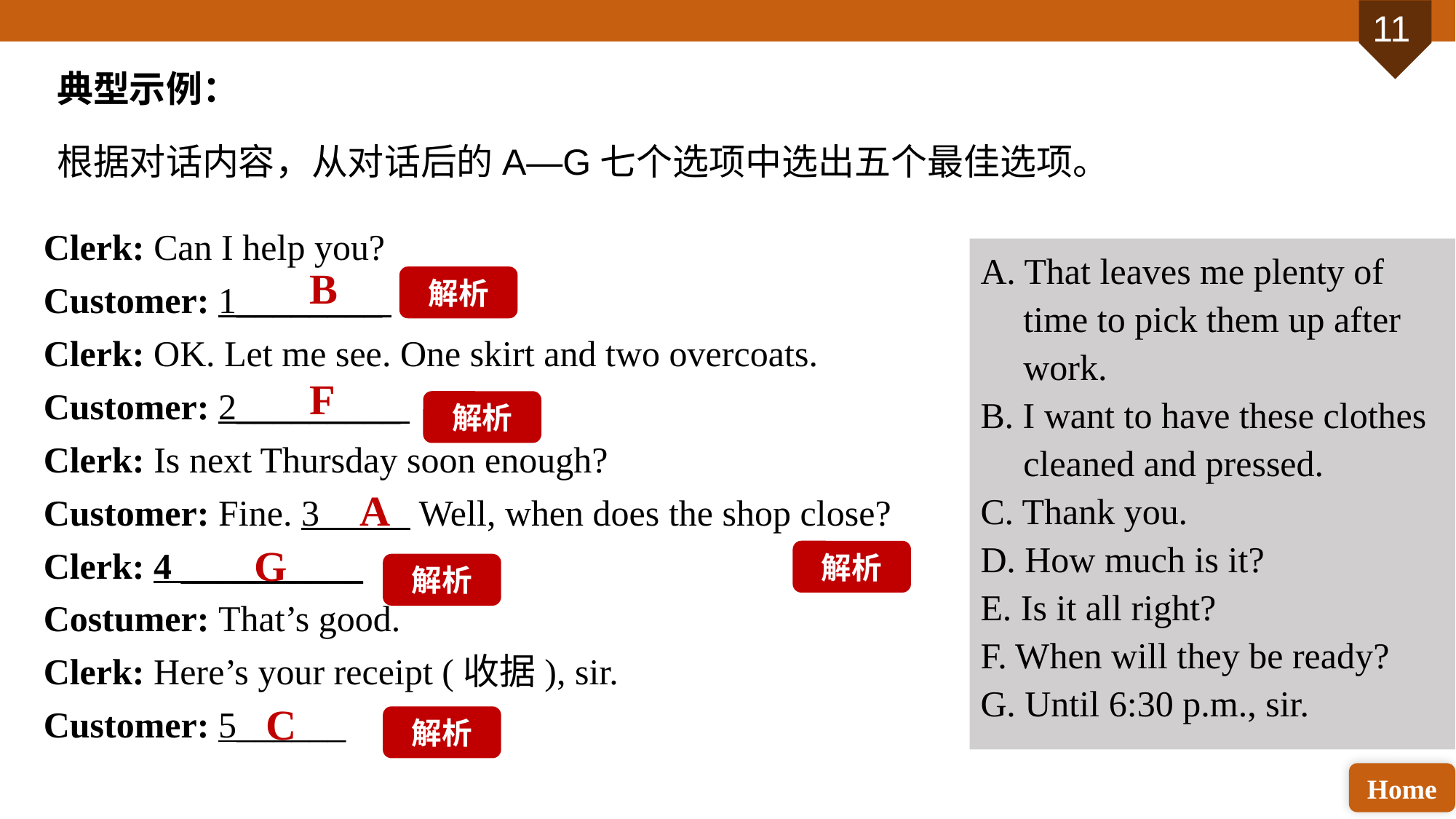

典型示例：

根据对话内容，从对话后的A—G七个选项中选出五个最佳选项。
Clerk: Can I help you?
Customer: 1________
Clerk: OK. Let me see. One skirt and two overcoats.
Customer: 2_________
Clerk: Is next Thursday soon enough?
Customer: Fine. 3           Well, when does the shop close?
Clerk: 4 __________
Costumer: That’s good.
Clerk: Here’s your receipt (收据), sir.
Customer: 5______
A. That leaves me plenty of time to pick them up after work.
B. I want to have these clothes cleaned and pressed.
C. Thank you.
D. How much is it?
E. Is it all right?
F. When will they be ready?
G. Until 6:30 p.m., sir.
B
解析
F
解析
A
G
解析
解析
C
解析